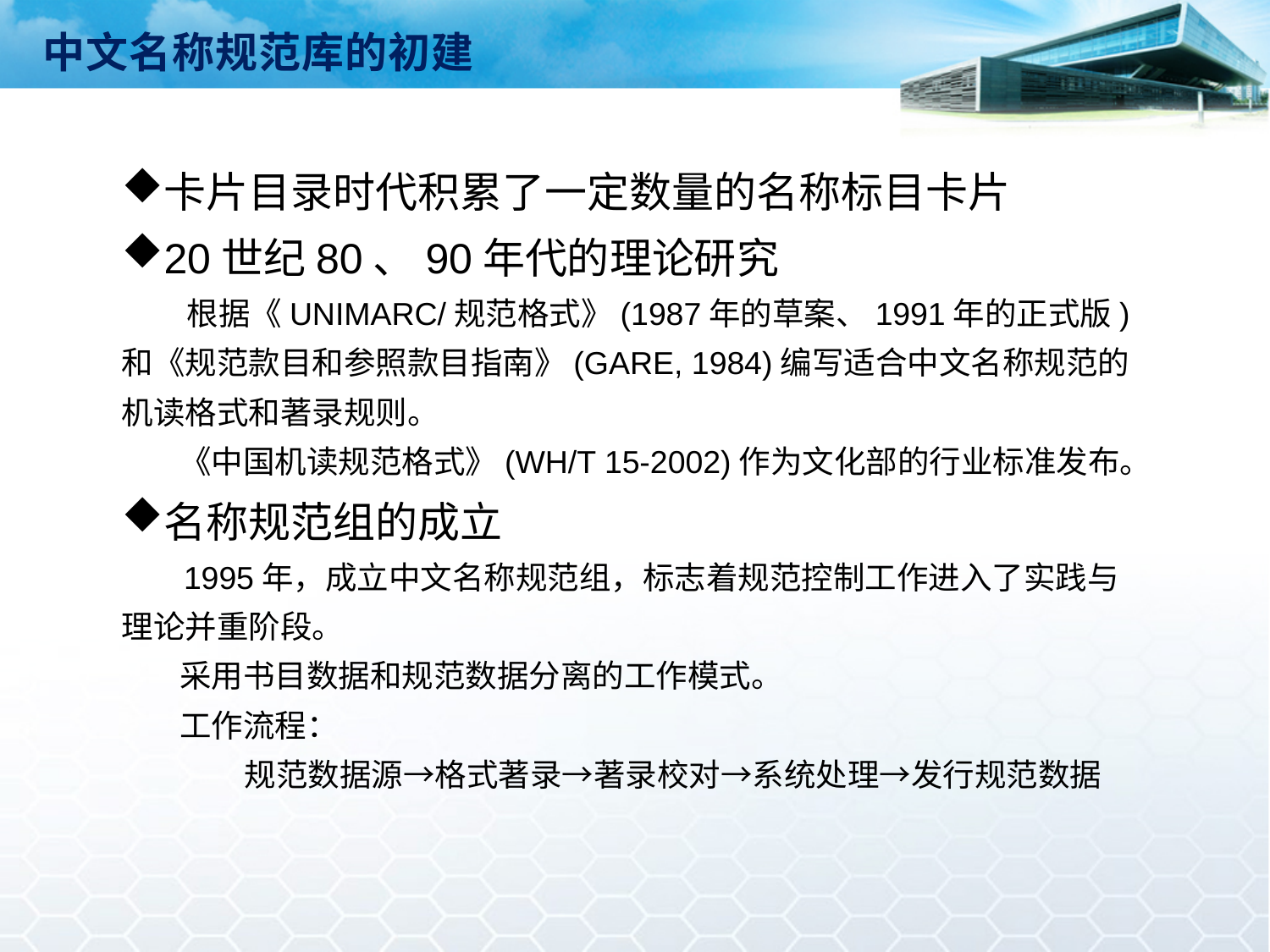

中文名称规范库的初建
卡片目录时代积累了一定数量的名称标目卡片
20世纪80、90年代的理论研究
        根据《UNIMARC/规范格式》(1987年的草案、1991年的正式版)和《规范款目和参照款目指南》(GARE, 1984)编写适合中文名称规范的机读格式和著录规则。
       《中国机读规范格式》(WH/T 15-2002)作为文化部的行业标准发布。
名称规范组的成立
       1995年，成立中文名称规范组，标志着规范控制工作进入了实践与理论并重阶段。
       采用书目数据和规范数据分离的工作模式。
       工作流程：
                规范数据源→格式著录→著录校对→系统处理→发行规范数据